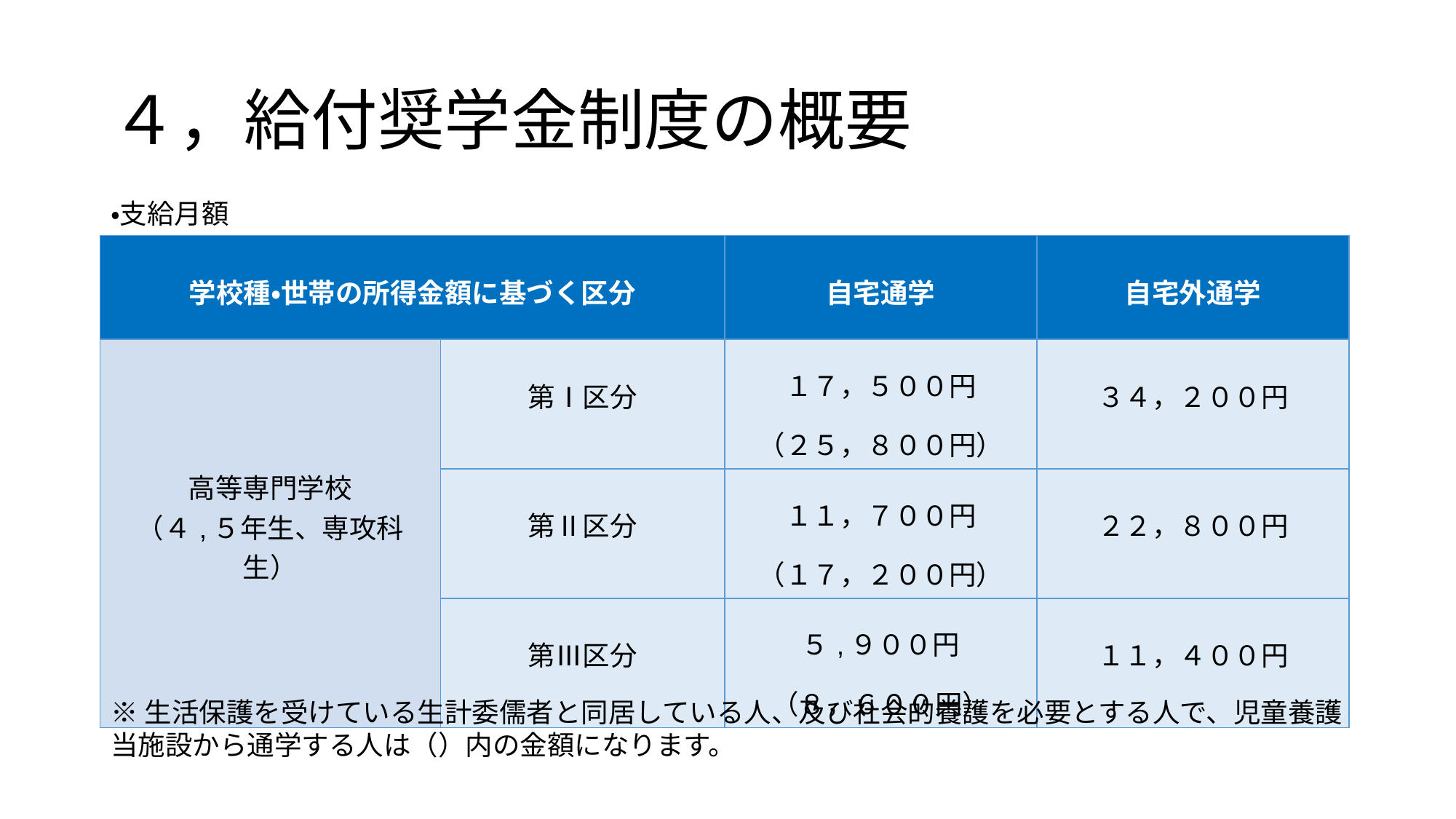

# ４，給付奨学金制度の概要
・支給月額
| 学校種・世帯の所得金額に基づく区分 |  | 自宅通学 | 自宅外通学 |
| --- | --- | --- | --- |
| 高等専門学校 （４,５年生、専攻科生） | 第Ⅰ区分 | １７，５００円 （２５，８００円） | ３４，２００円 |
|  | 第Ⅱ区分 | １１，７００円 （１７，２００円） | ２２，８００円 |
|  | 第Ⅲ区分 | ５,９００円 （８，６００円） | １１，４００円 |
※生活保護を受けている生計委儒者と同居している人、及び社会的養護を必要とする人で、児童養護当施設から通学する人は（）内の金額になります。